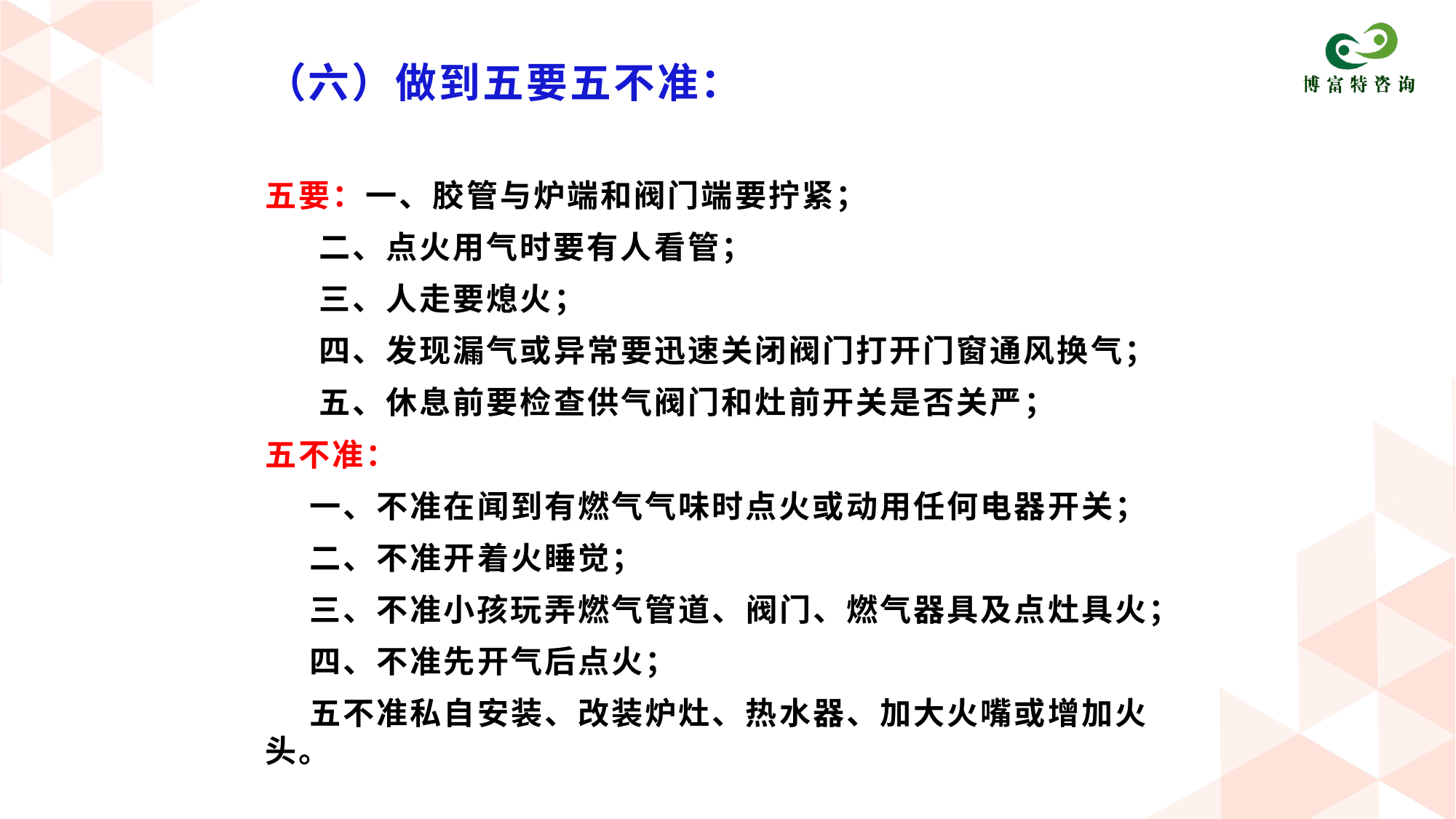

（六）做到五要五不准：

五要：一、胶管与炉端和阀门端要拧紧；
     二、点火用气时要有人看管；
     三、人走要熄火；
     四、发现漏气或异常要迅速关闭阀门打开门窗通风换气；
     五、休息前要检查供气阀门和灶前开关是否关严；
五不准：
    一、不准在闻到有燃气气味时点火或动用任何电器开关；
    二、不准开着火睡觉；
    三、不准小孩玩弄燃气管道、阀门、燃气器具及点灶具火；
    四、不准先开气后点火；
    五不准私自安装、改装炉灶、热水器、加大火嘴或增加火头。